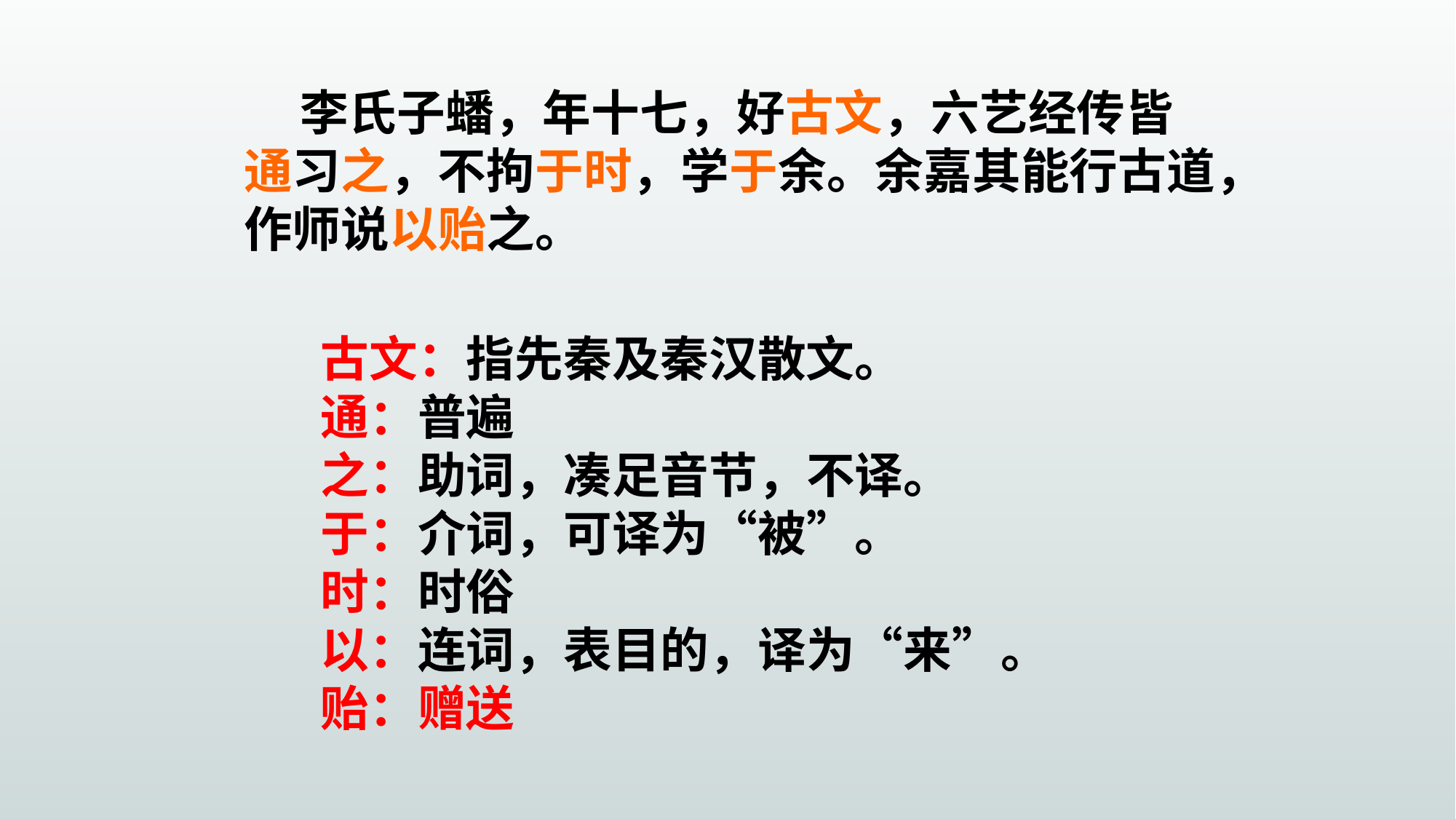

李氏子蟠，年十七，好古文，六艺经传皆通习之，不拘于时，学于余。余嘉其能行古道，作师说以贻之。

古文：指先秦及秦汉散文。
通：普遍
之：助词，凑足音节，不译。
于：介词，可译为“被”。
时：时俗
以：连词，表目的，译为“来”。
贻：赠送